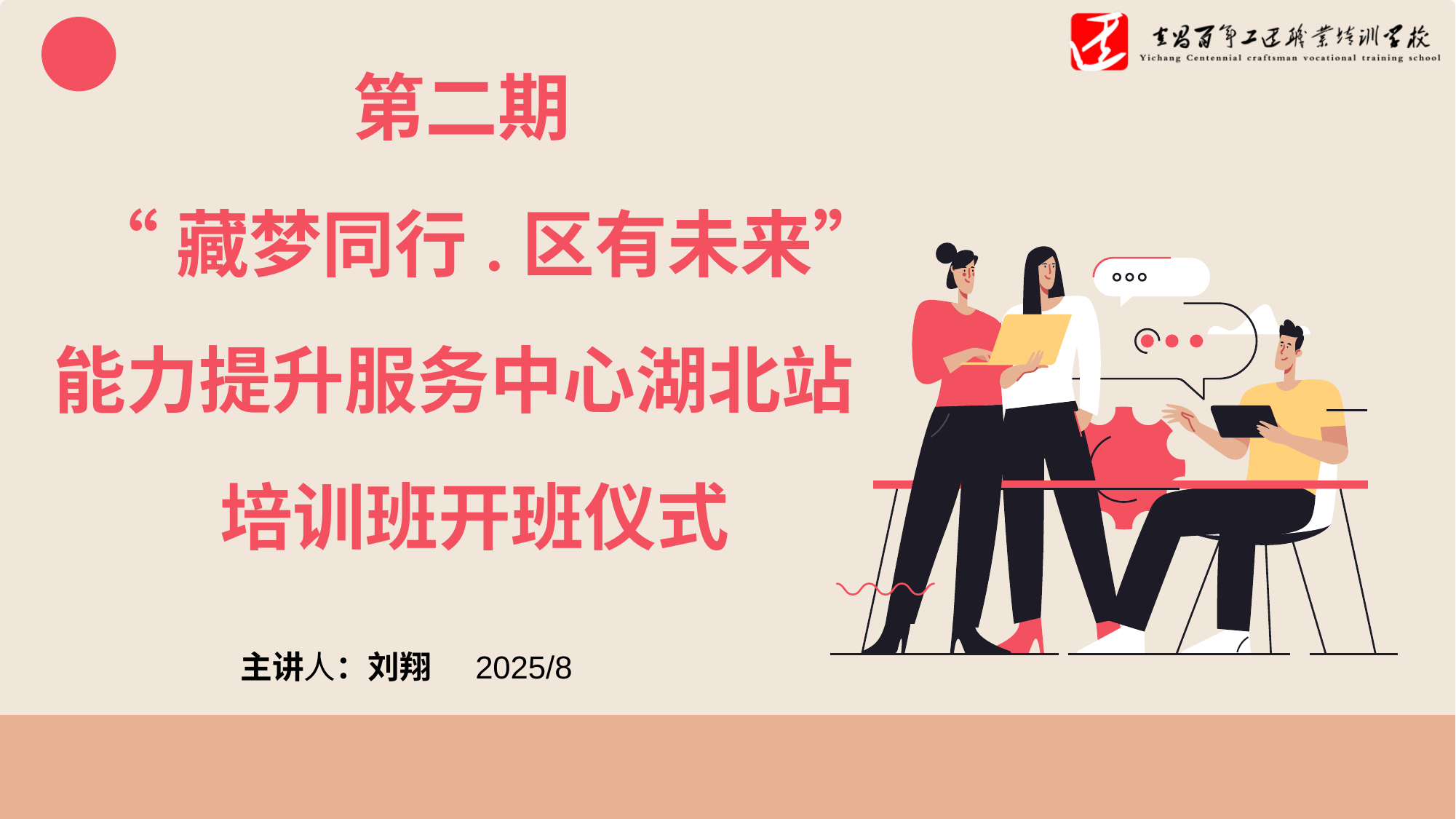

第二期
  “藏梦同行.区有未来”
能力提升服务中心湖北站
         培训班开班仪式

主讲人：刘翔     2025/8